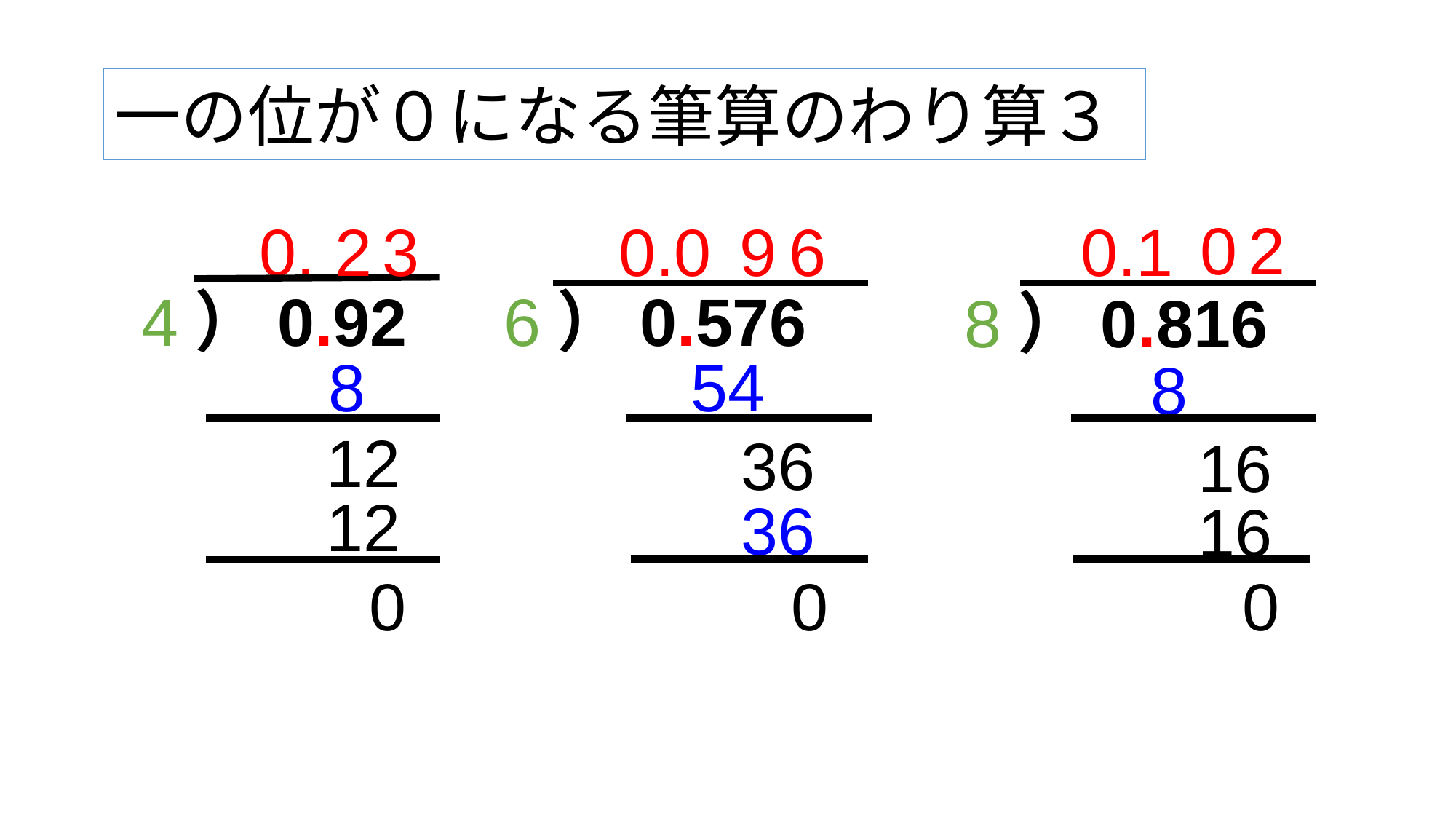

一の位が０になる筆算のわり算３
0
2
6
0.1
9
0.
2
3
0.0
4）0.92
6）0.576
8）0.816
8
54
8
12
36
16
12
36
16
0
0
0